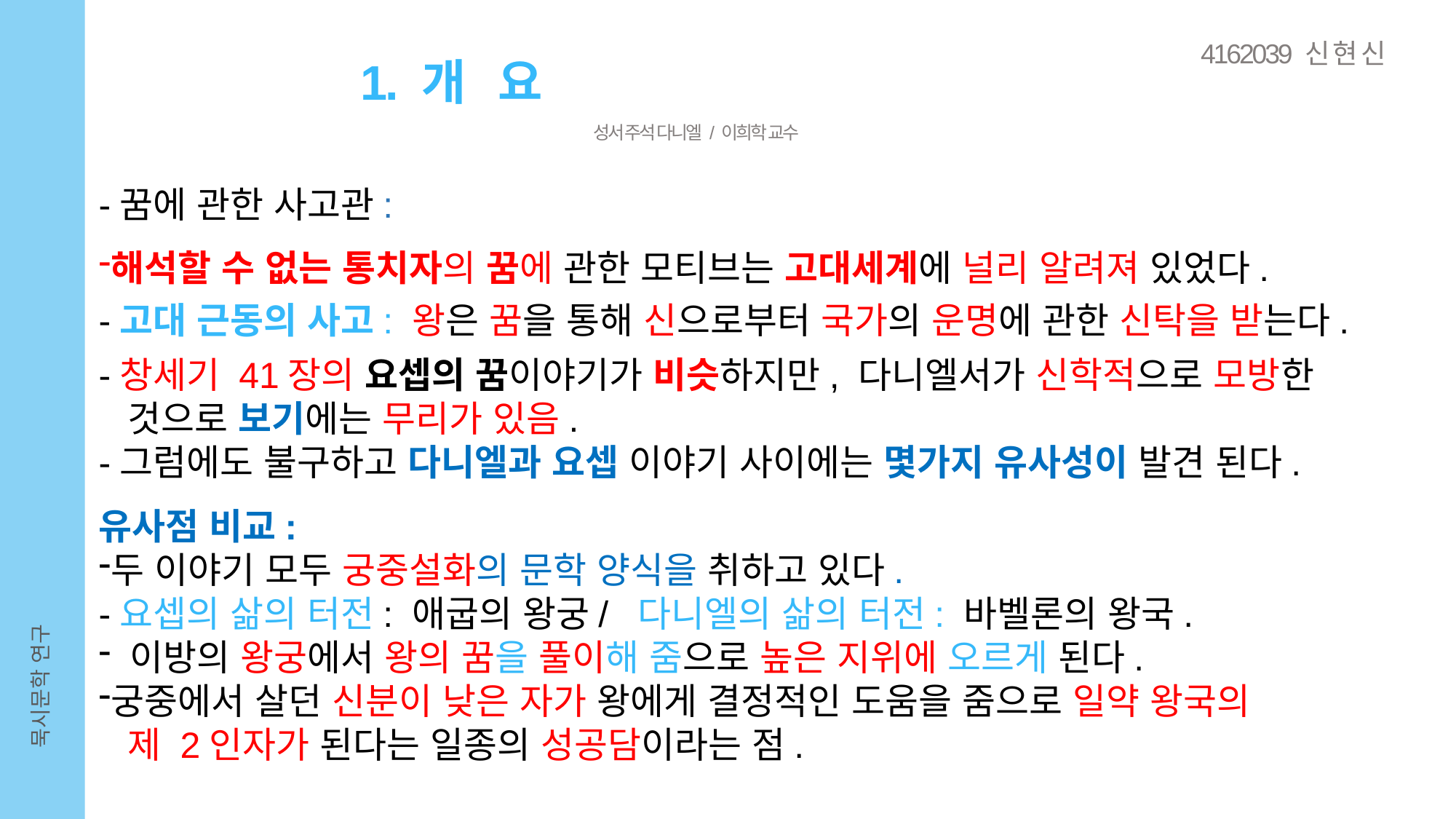

4162039 신 현 신
1. 개   요
성서 주석 다니엘 / 이희학 교수

-꿈에 관한 사고관:

해석할 수 없는 통치자의 꿈에 관한 모티브는 고대세계에 널리 알려져 있었다.

-고대 근동의 사고: 왕은 꿈을 통해 신으로부터 국가의 운명에 관한 신탁을 받는다.

-창세기 41장의 요셉의 꿈이야기가 비슷하지만, 다니엘서가 신학적으로 모방한
  것으로 보기에는 무리가 있음.
-그럼에도 불구하고 다니엘과 요셉 이야기 사이에는 몇가지 유사성이 발견 된다.

유사점 비교:
두 이야기 모두 궁중설화의 문학 양식을 취하고 있다.
-요셉의 삶의 터전: 애굽의 왕궁/  다니엘의 삶의 터전: 바벨론의 왕국.
 이방의 왕궁에서 왕의 꿈을 풀이해 줌으로 높은 지위에 오르게 된다.
궁중에서 살던 신분이 낮은 자가 왕에게 결정적인 도움을 줌으로 일약 왕국의
  제 2인자가 된다는 일종의 성공담이라는 점.

묵시문학 연구